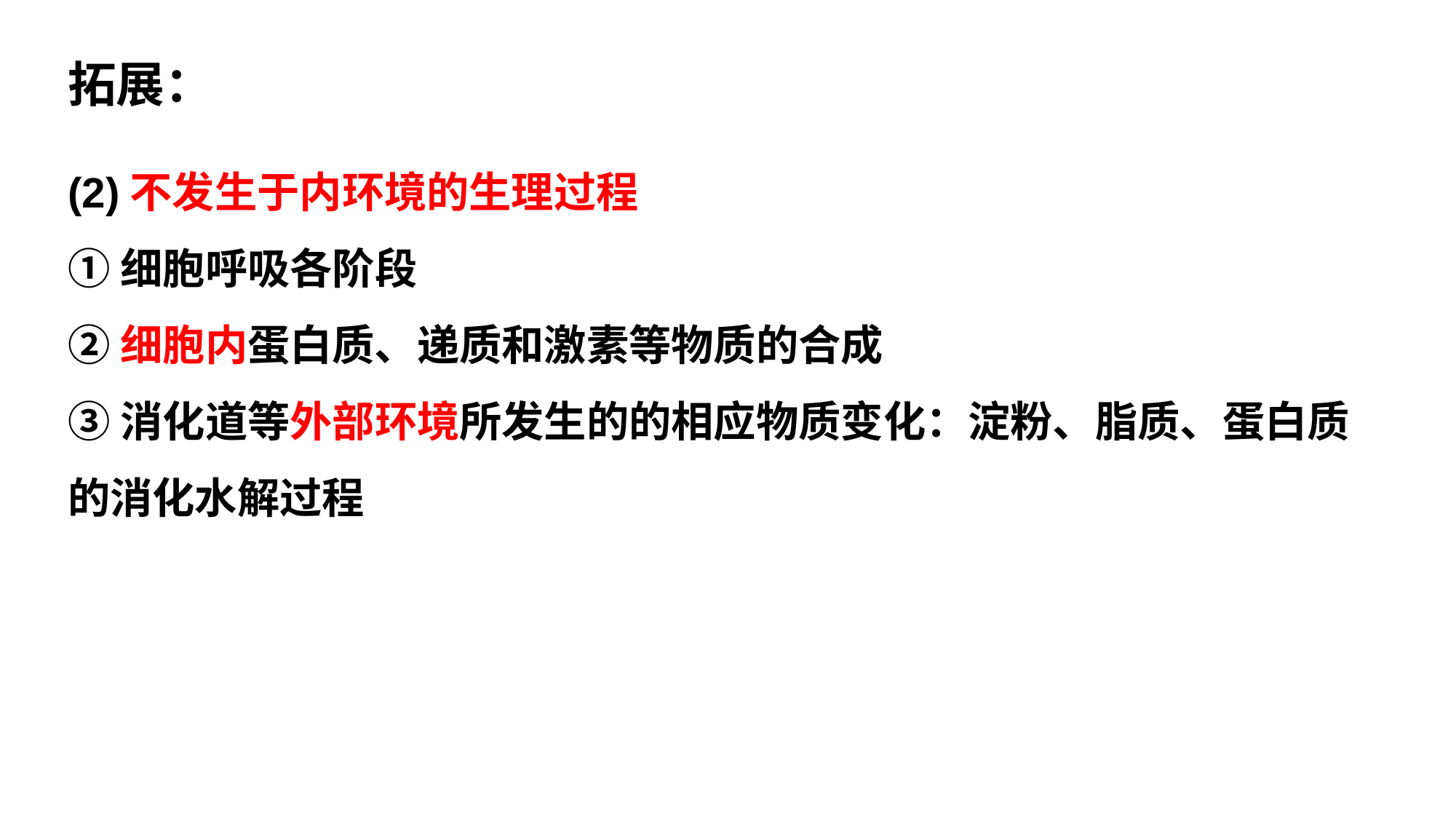

拓展：
(2)不发生于内环境的生理过程
①细胞呼吸各阶段
②细胞内蛋白质、递质和激素等物质的合成
③消化道等外部环境所发生的的相应物质变化：淀粉、脂质、蛋白质的消化水解过程